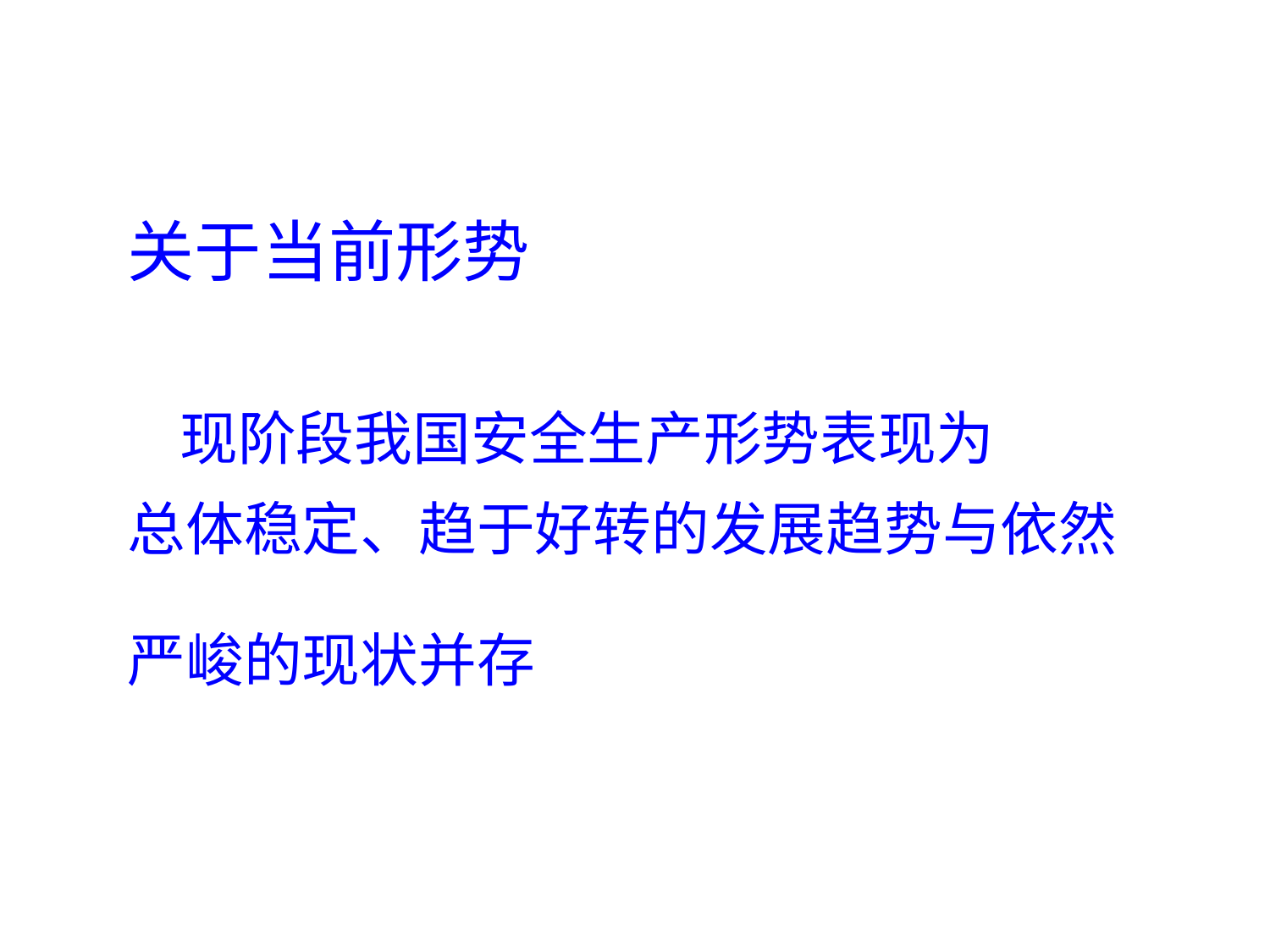

关于当前形势
    现阶段我国安全生产形势表现为
总体稳定、趋于好转的发展趋势与依然严峻的现状并存